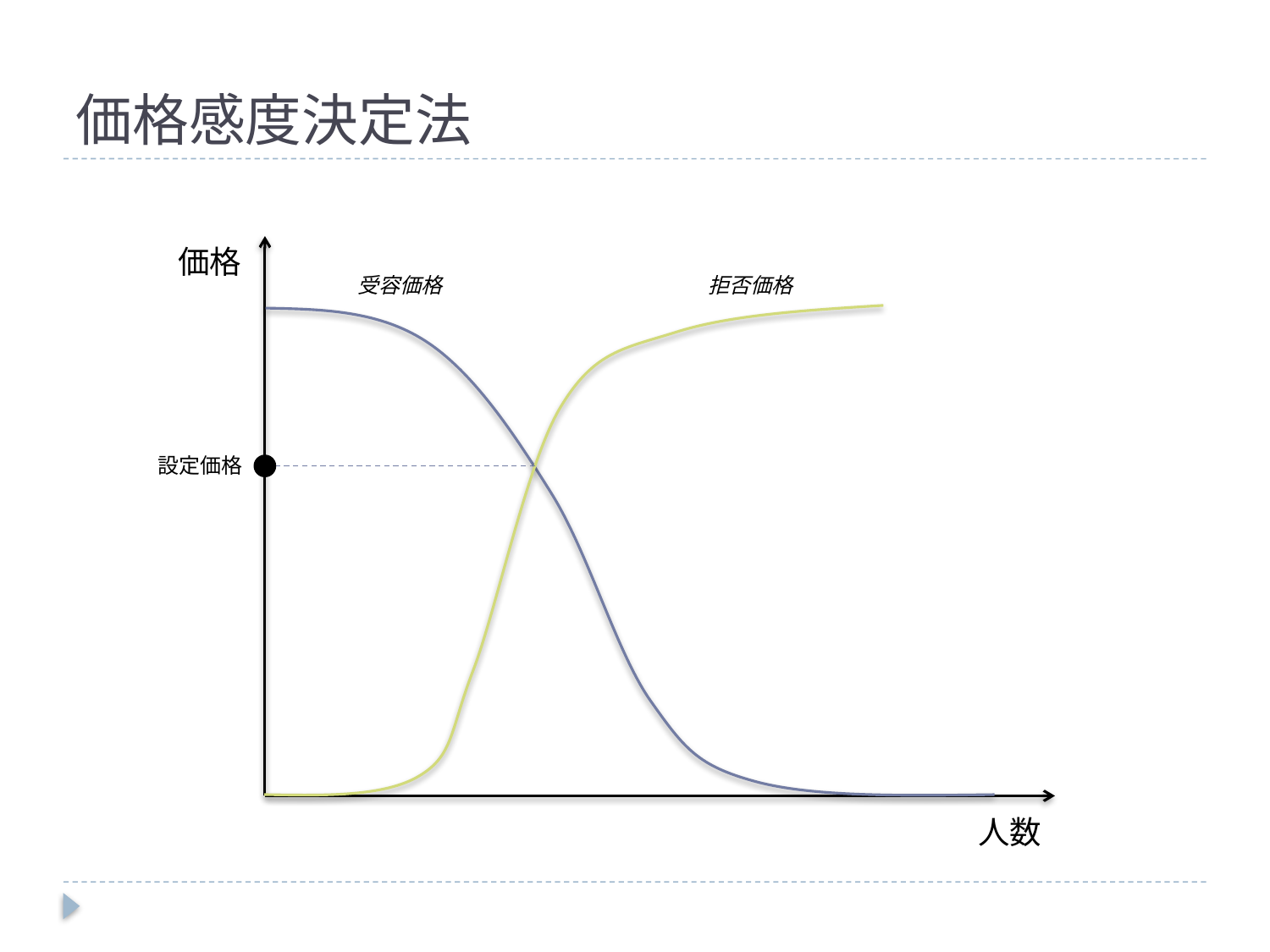

# 価格感度決定法
価格
受容価格
拒否価格

設定価格

人数